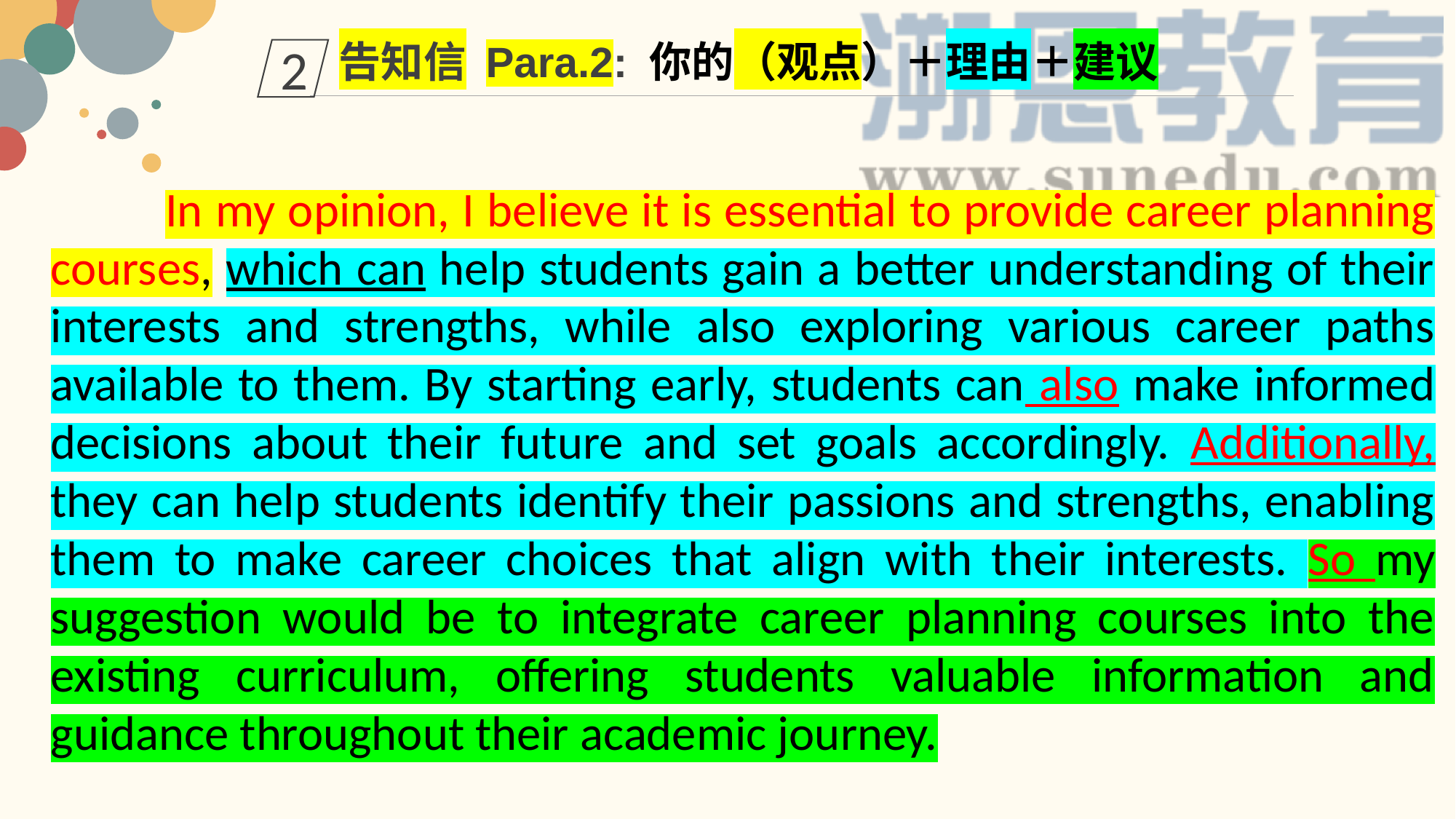

告知信 Para.2: 你的（观点）＋理由＋建议
2
         In my opinion, I believe it is essential to provide career planning courses, which can help students gain a better understanding of their interests and strengths, while also exploring various career paths available to them. By starting early, students can also make informed decisions about their future and set goals accordingly. Additionally, they can help students identify their passions and strengths, enabling them to make career choices that align with their interests. So my suggestion would be to integrate career planning courses into the existing curriculum, offering students valuable information and guidance throughout their academic journey.